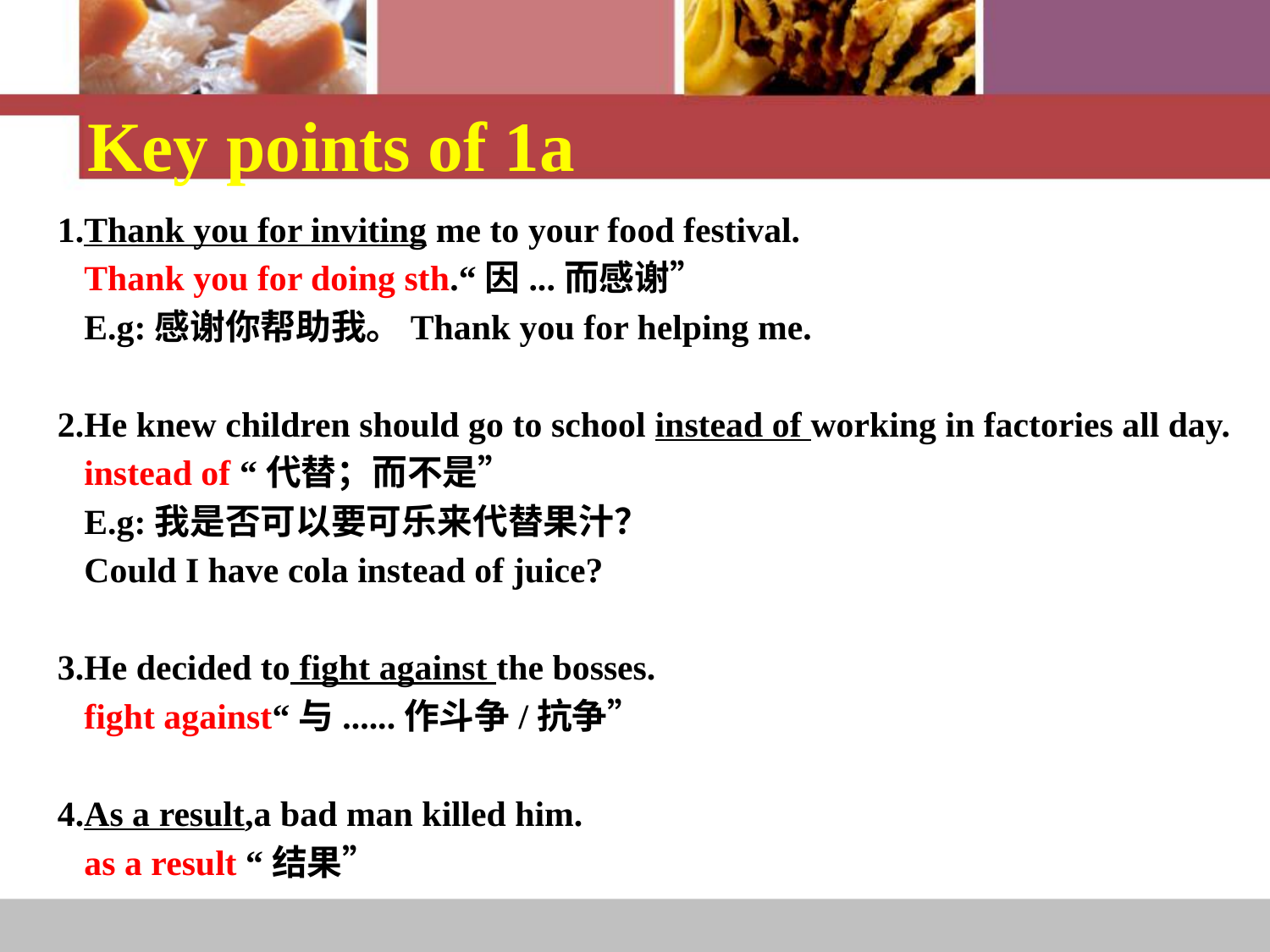

Key points of 1a
1.Thank you for inviting me to your food festival.
   Thank you for doing sth.“因...而感谢”
   E.g:感谢你帮助我。Thank you for helping me.

2.He knew children should go to school instead of working in factories all day.
   instead of “代替；而不是”
   E.g:我是否可以要可乐来代替果汁？
   Could I have cola instead of juice?

3.He decided to fight against the bosses.
   fight against“与......作斗争/抗争”

4.As a result,a bad man killed him.
   as a result “结果”